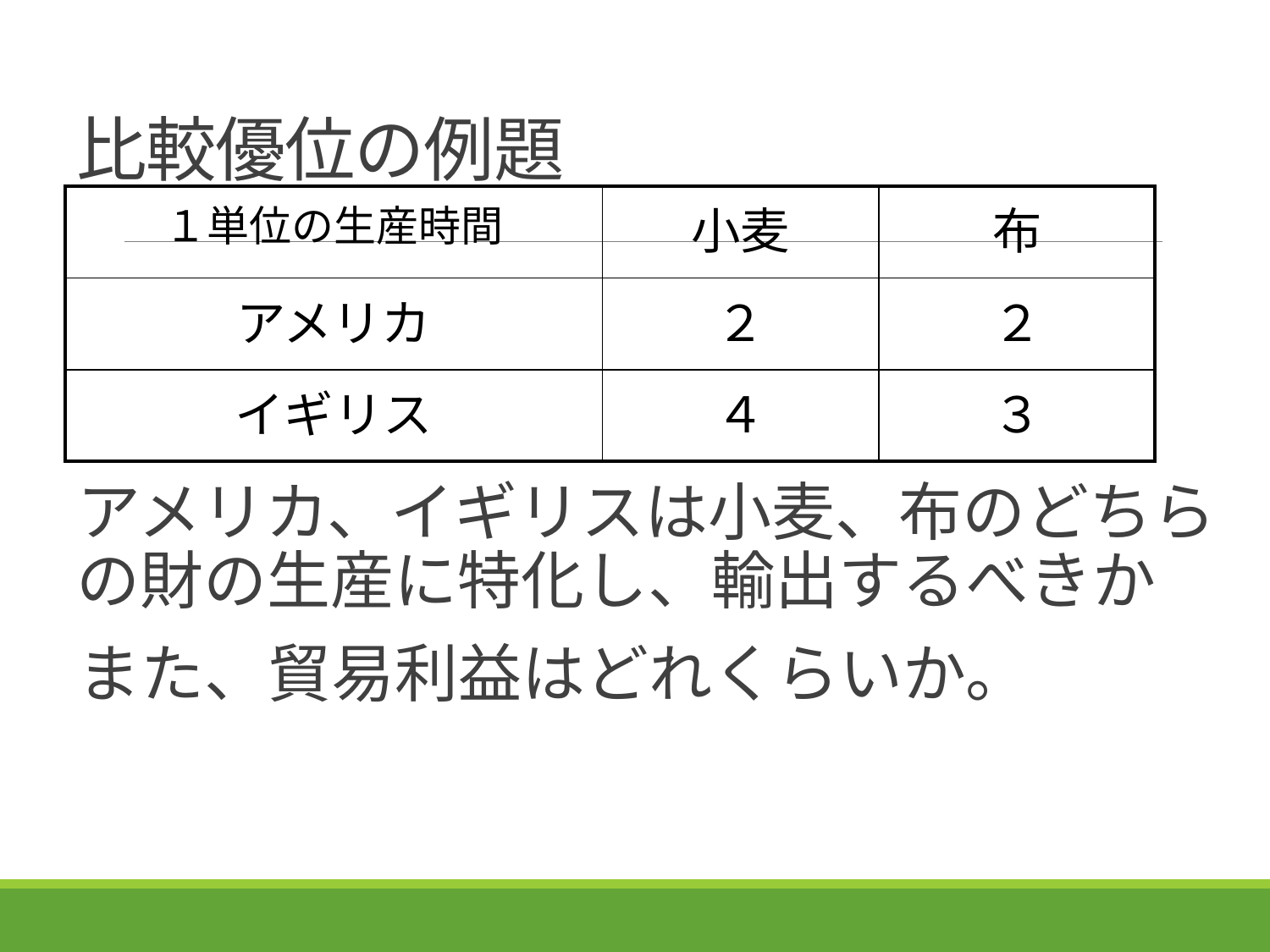

# 比較優位の例題
| １単位の生産時間 | 小麦 | 布 |
| --- | --- | --- |
| アメリカ | ２ | ２ |
| イギリス | ４ | ３ |
アメリカ、イギリスは小麦、布のどちらの財の生産に特化し、輸出するべきか
また、貿易利益はどれくらいか。